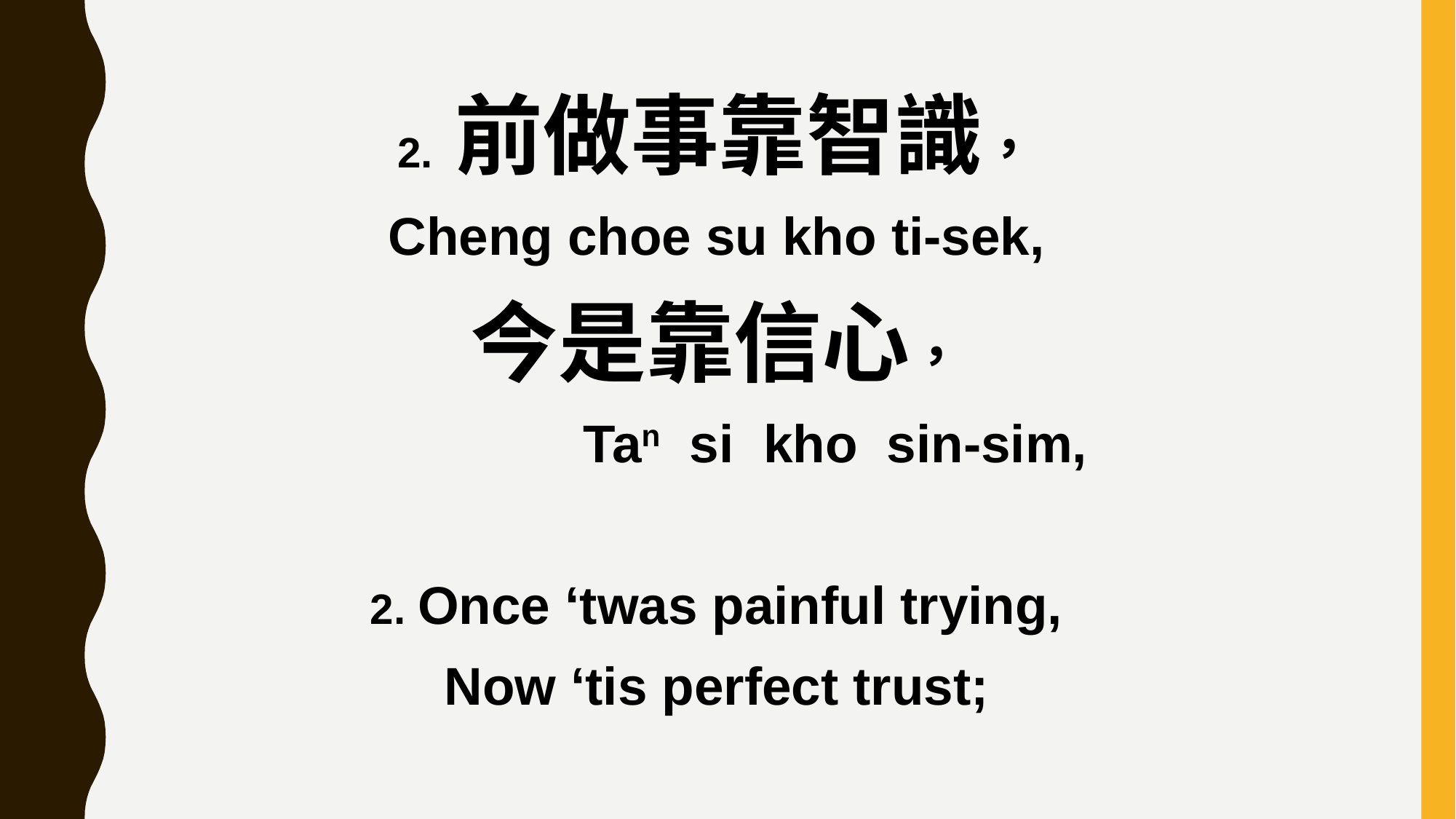

2. 前做事靠智識，
Cheng choe su kho ti-sek,
今是靠信心，
                            Tan  si  kho  sin-sim,

2. Once ‘twas painful trying,
Now ‘tis perfect trust;